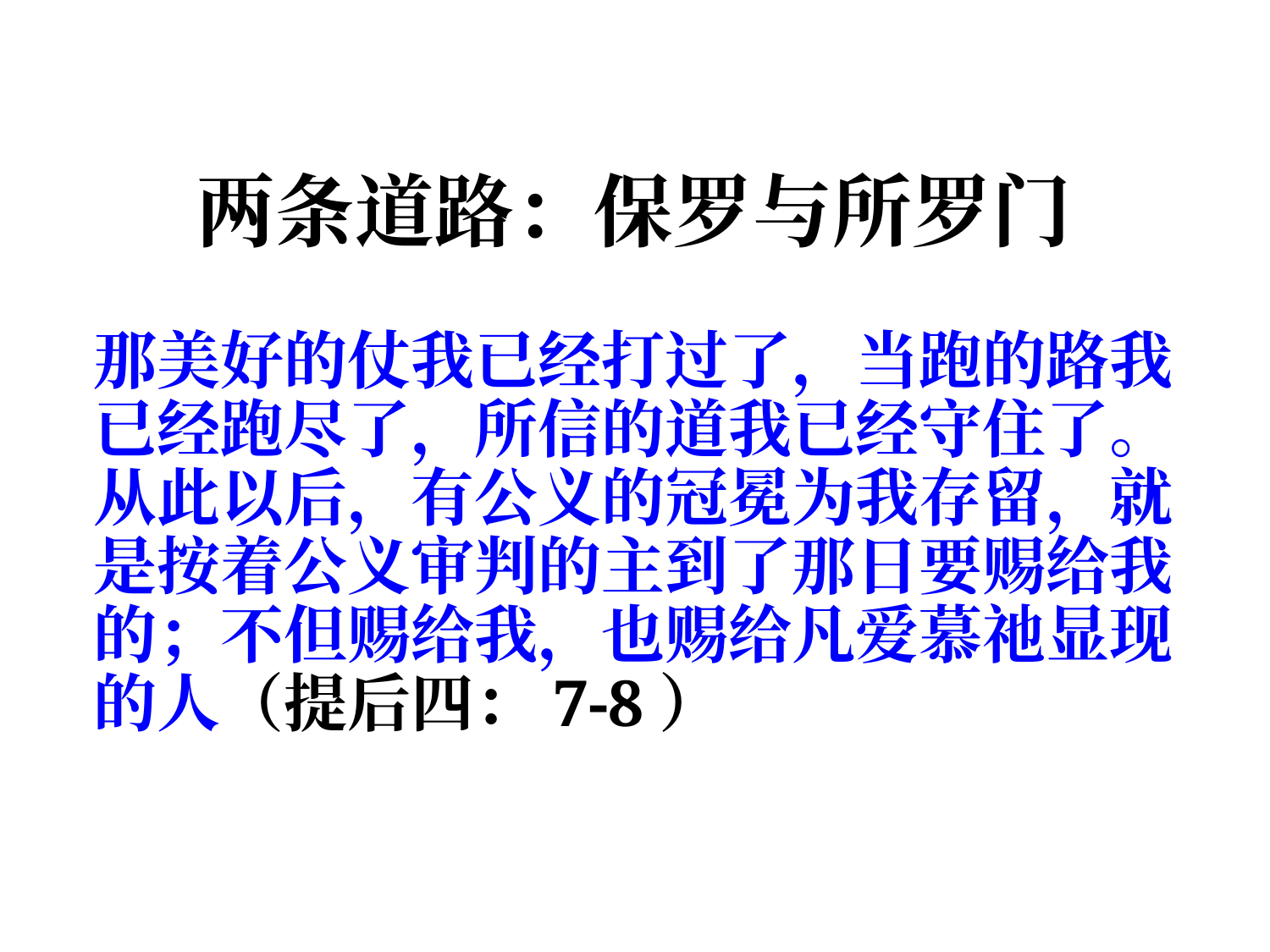

# 两条道路：保罗与所罗门
那美好的仗我已经打过了，当跑的路我已经跑尽了，所信的道我已经守住了。从此以后，有公义的冠冕为我存留，就是按着公义审判的主到了那日要赐给我的；不但赐给我，也赐给凡爱慕祂显现的人（提后四：7-8）